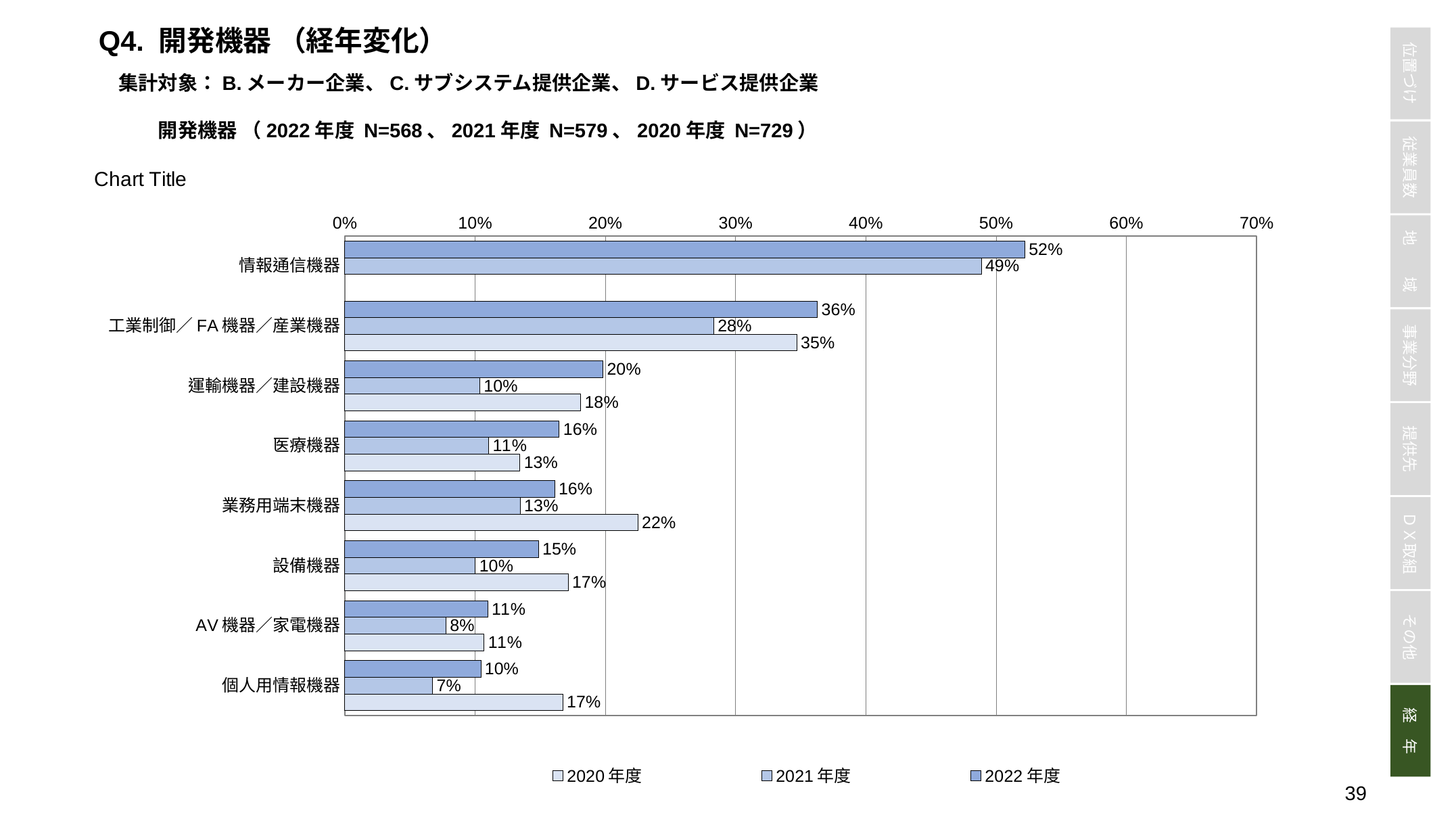

Q4. 開発機器 （経年変化）
集計対象：B.メーカー企業、C.サブシステム提供企業、D.サービス提供企業

　　開発機器 （2022年度 N=568、2021年度 N=579、2020年度 N=729）

### Chart:

| Category | 2022年度 | 2021年度 | 2020年度 |
|---|---|---|---|
| 情報通信機器 | 0.5221238938053098 | 0.48877374784110533 | None |
| 工業制御／FA機器／産業機器 | 0.36283185840707965 | 0.28324697754749567 | 0.34705075445816186 |
| 運輸機器／建設機器 | 0.19823008849557522 | 0.10362694300518134 | 0.18106995884773663 |
| 医療機器 | 0.16460176991150444 | 0.11053540587219343 | 0.13443072702331962 |
| 業務用端末機器 | 0.16106194690265488 | 0.13471502590673576 | 0.22496570644718794 |
| 設備機器 | 0.1486725663716814 | 0.1001727115716753 | 0.17146776406035666 |
| AV機器／家電機器 | 0.10973451327433628 | 0.07772020725388601 | 0.10699588477366255 |
| 個人用情報機器 | 0.10442477876106195 | 0.06735751295336788 | 0.1673525377229081 |
39